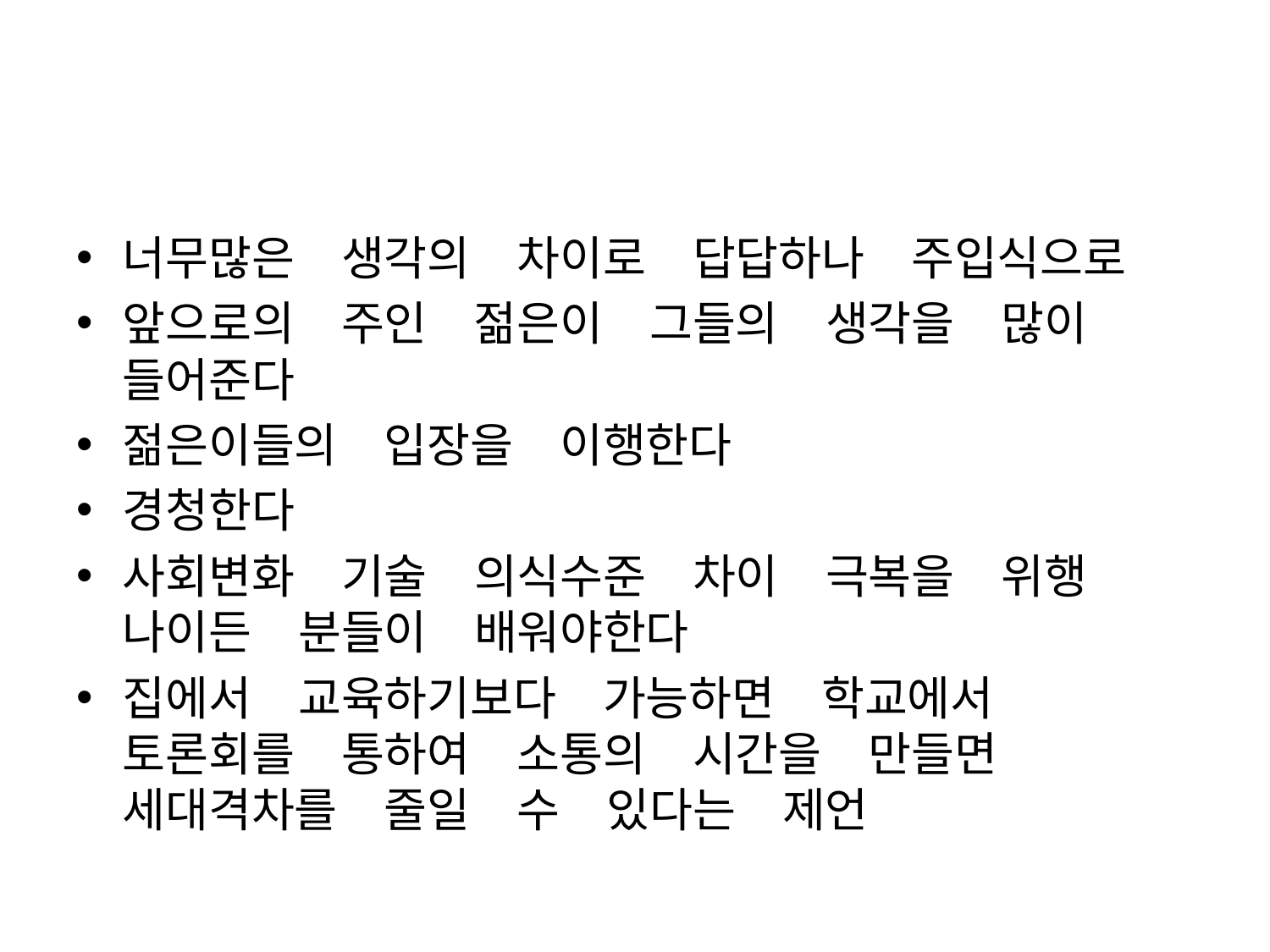

#
너무많은　생각의　차이로　답답하나　주입식으로
앞으로의　주인　젊은이　그들의　생각을　많이　들어준다
젊은이들의　입장을　이행한다
경청한다
사회변화　기술　의식수준　차이　극복을　위행　나이든　분들이　배워야한다
집에서　교육하기보다　가능하면　학교에서　토론회를　통하여　소통의　시간을　만들면　세대격차를　줄일　수　있다는　제언